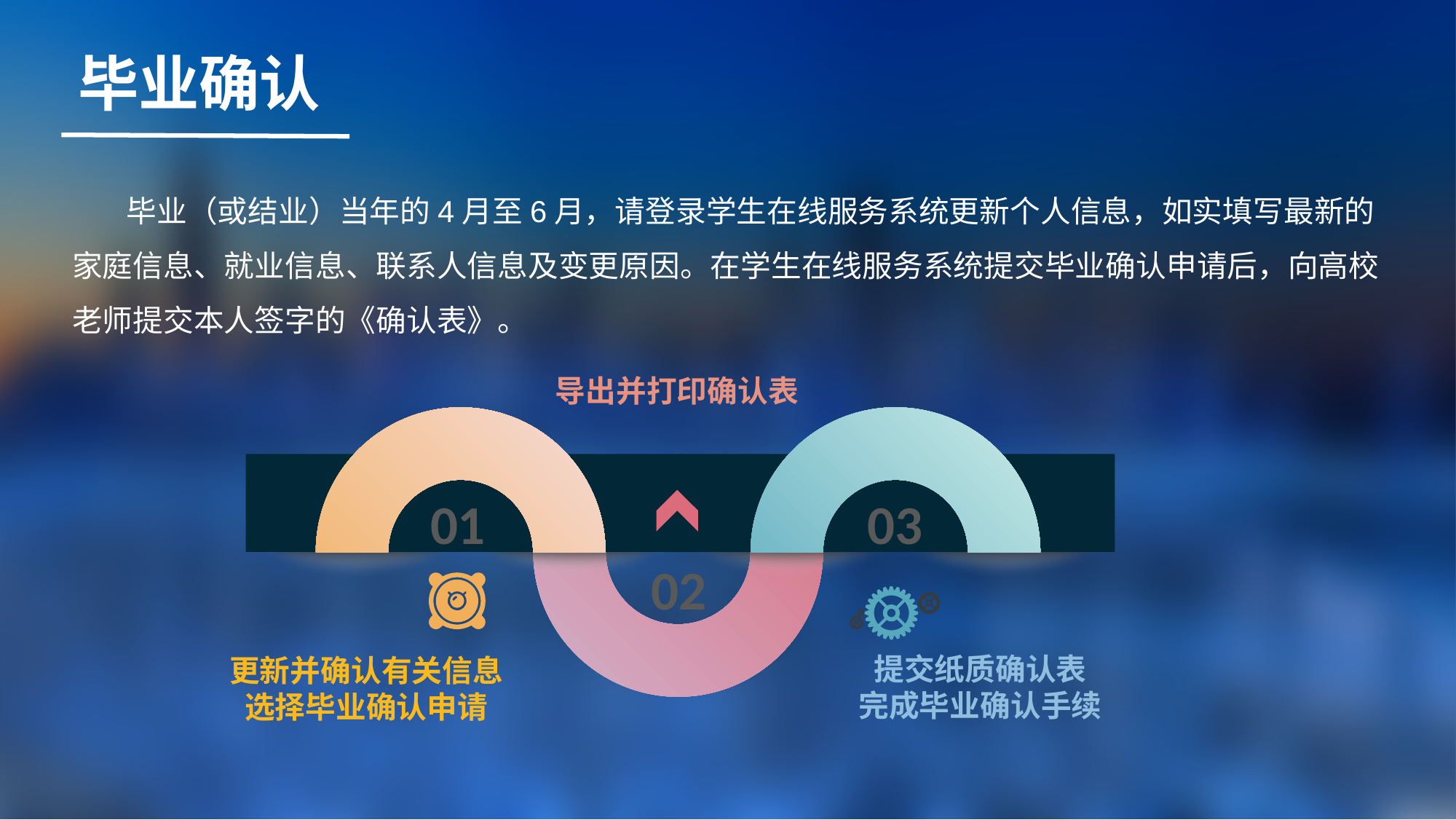

毕业确认

       毕业（或结业）当年的4月至6月，请登录学生在线服务系统更新个人信息，如实填写最新的家庭信息、就业信息、联系人信息及变更原因。在学生在线服务系统提交毕业确认申请后，向高校老师提交本人签字的《确认表》。
导出并打印确认表

01
03

02

提交纸质确认表
完成毕业确认手续
更新并确认有关信息
选择毕业确认申请